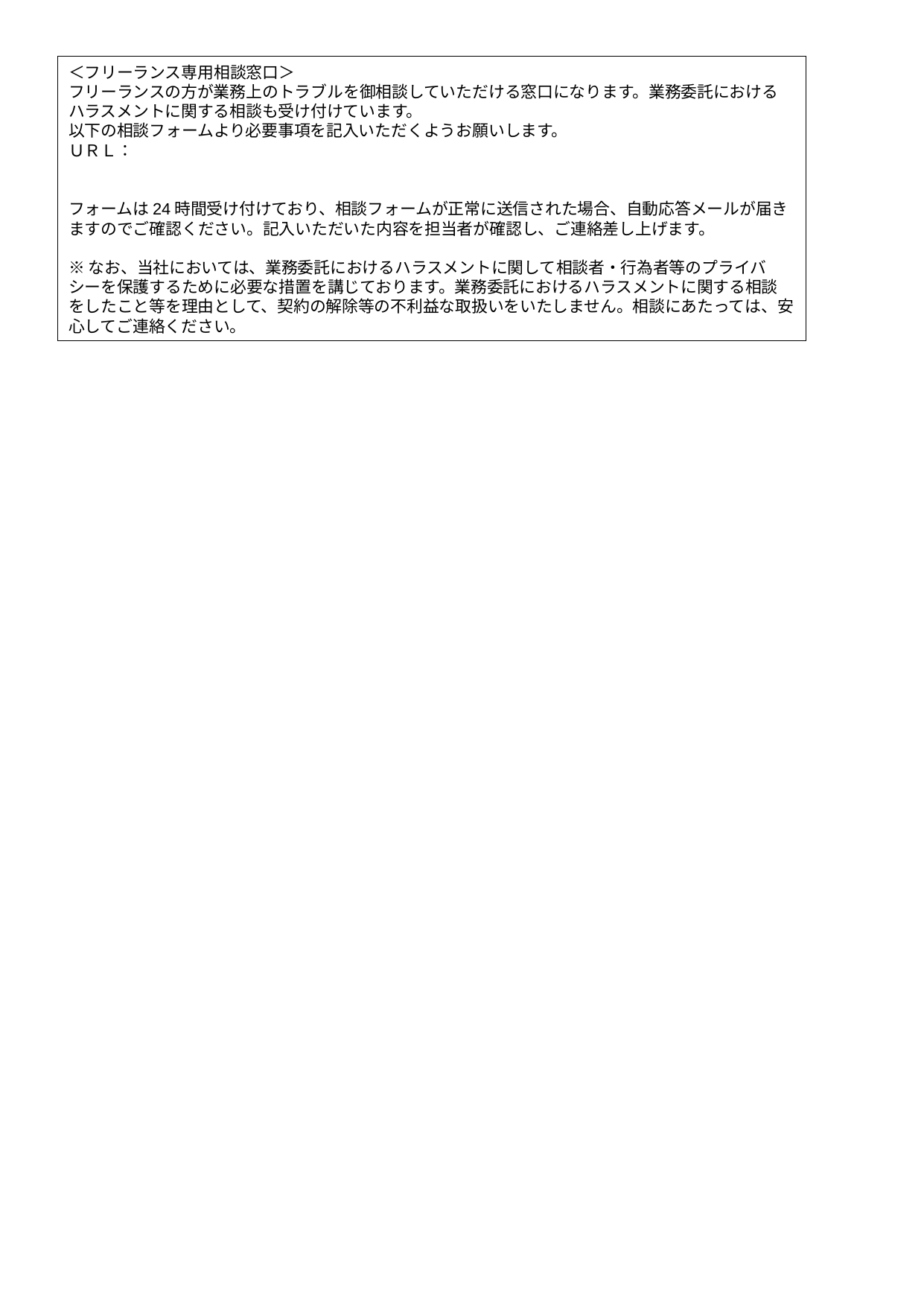

＜フリーランス専用相談窓口＞
フリーランスの方が業務上のトラブルを御相談していただける窓口になります。業務委託におけるハラスメントに関する相談も受け付けています。
以下の相談フォームより必要事項を記入いただくようお願いします。
ＵＲＬ：

フォームは24時間受け付けており、相談フォームが正常に送信された場合、自動応答メールが届きますのでご確認ください。記入いただいた内容を担当者が確認し、ご連絡差し上げます。

※なお、当社においては、業務委託におけるハラスメントに関して相談者・行為者等のプライバシーを保護するために必要な措置を講じております。業務委託におけるハラスメントに関する相談をしたこと等を理由として、契約の解除等の不利益な取扱いをいたしません。相談にあたっては、安心してご連絡ください。